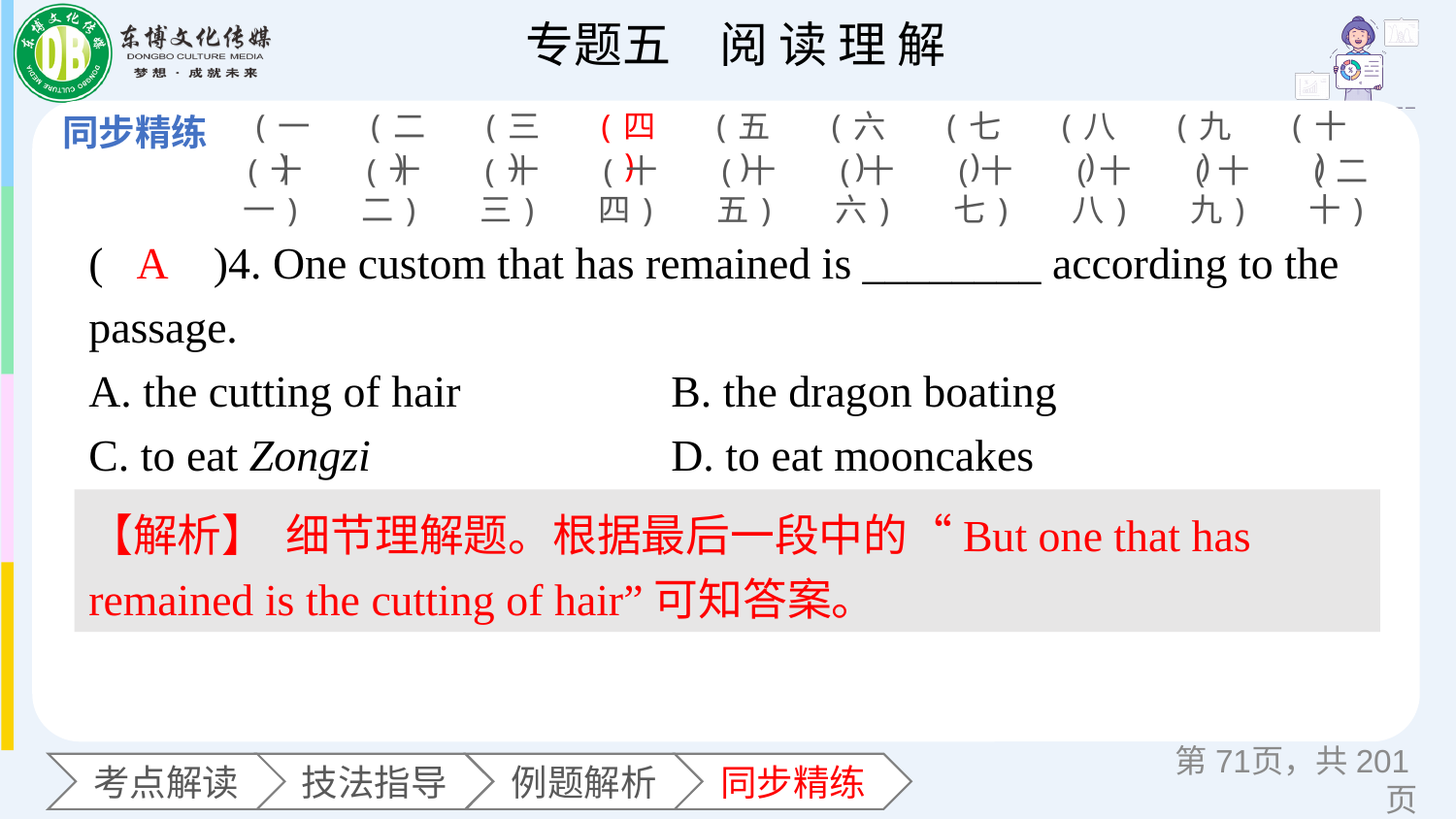

(一)
(二)
(三)
(四)
(五)
(六)
(七)
(八)
(九)
(十)
(十一)
(十二)
(十三)
(十四)
(十五)
(十六)
(十七)
(十八)
(十九)
(二十)
(　　)4. One custom that has remained is ________ according to the passage.
A. the cutting of hair    		B. the dragon boating
C. to eat Zongzi    		D. to eat mooncakes
A
【解析】  细节理解题。根据最后一段中的“But one that has remained is the cutting of hair”可知答案。
第71页，共201页